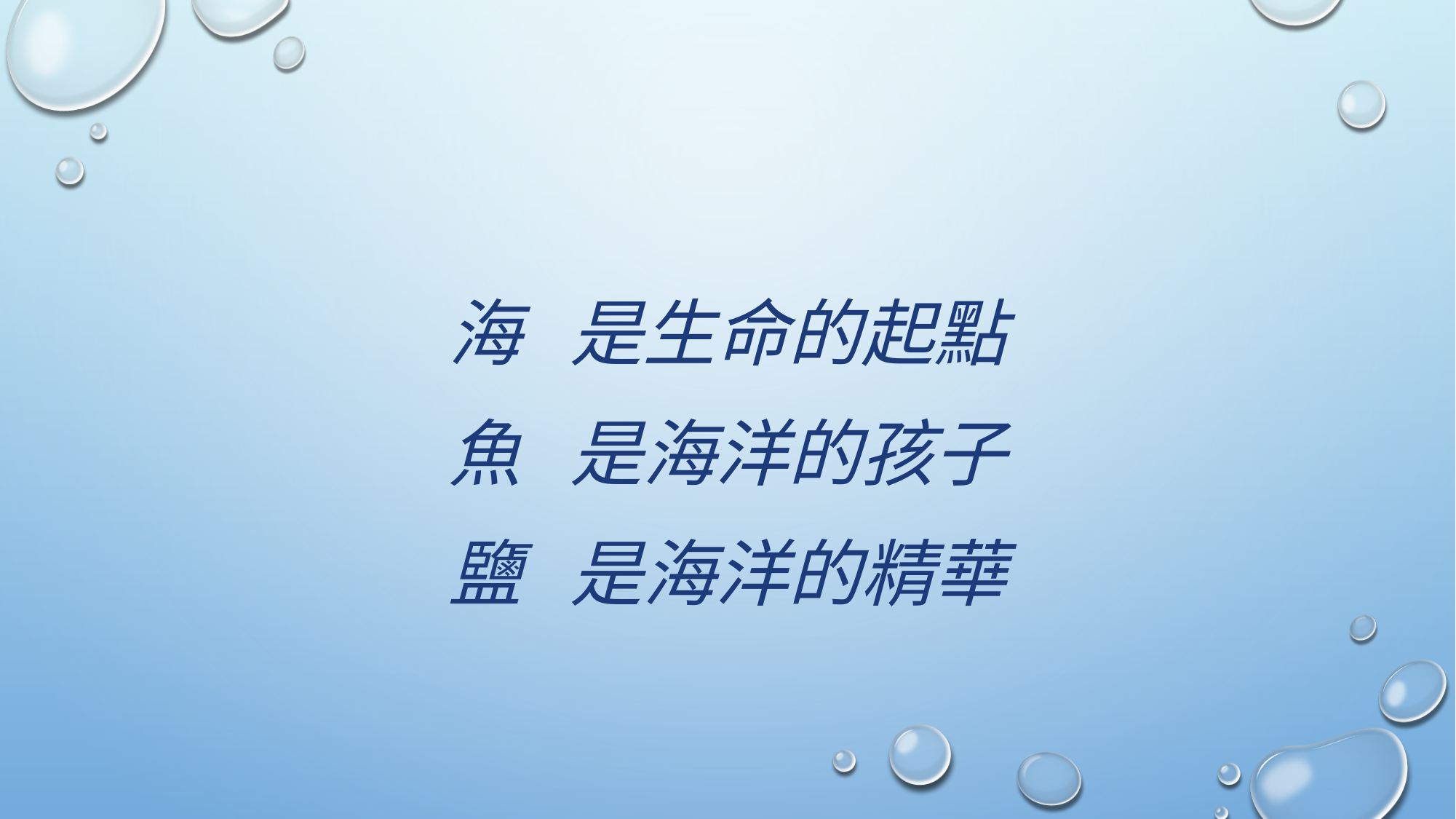

#
海   是生命的起點
魚   是海洋的孩子
鹽   是海洋的精華